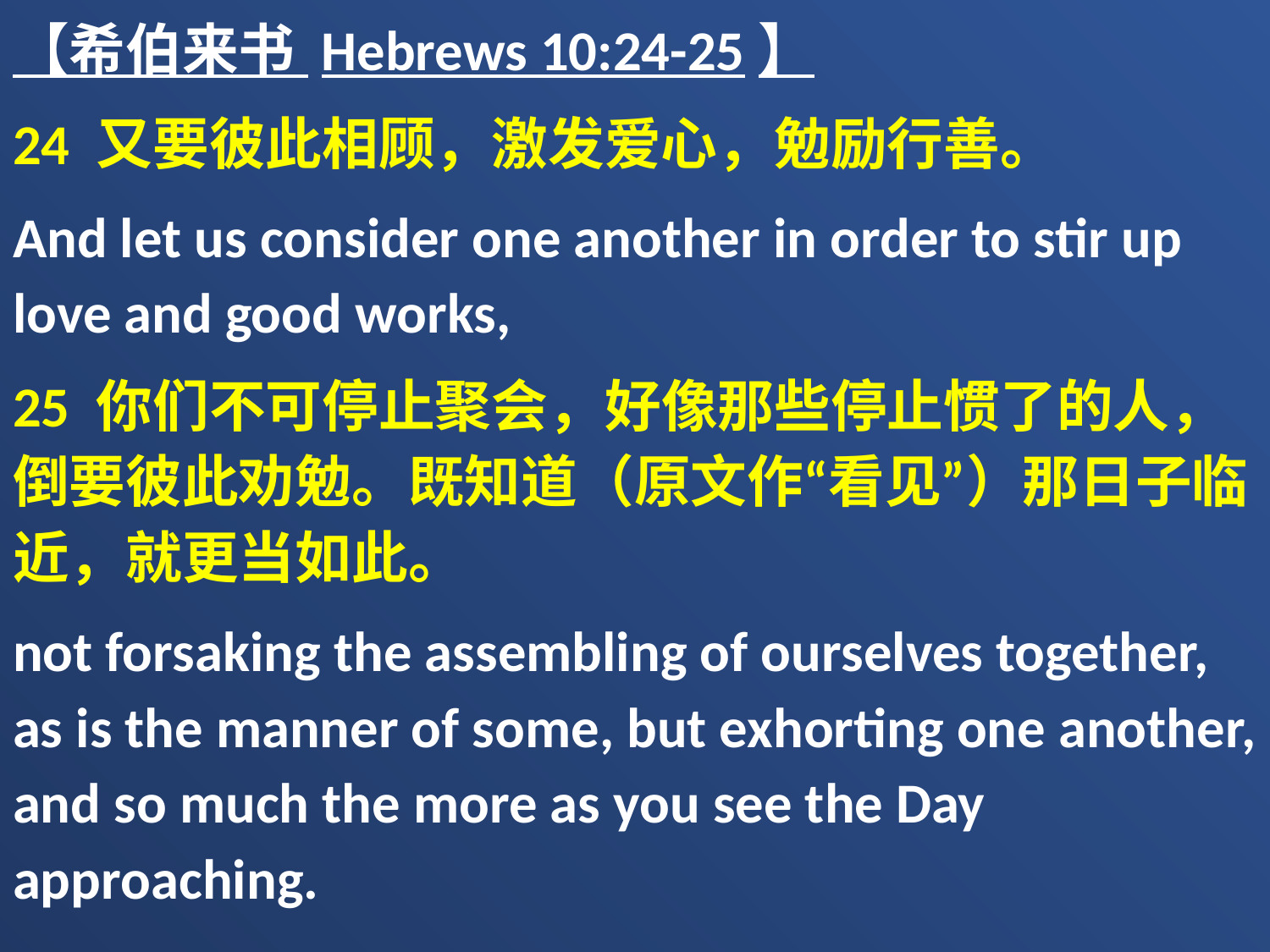

【希伯来书 Hebrews 10:24-25】
24 又要彼此相顾，激发爱心，勉励行善。
And let us consider one another in order to stir up love and good works,
25 你们不可停止聚会，好像那些停止惯了的人，倒要彼此劝勉。既知道（原文作“看见”）那日子临近，就更当如此。
not forsaking the assembling of ourselves together, as is the manner of some, but exhorting one another, and so much the more as you see the Day approaching.